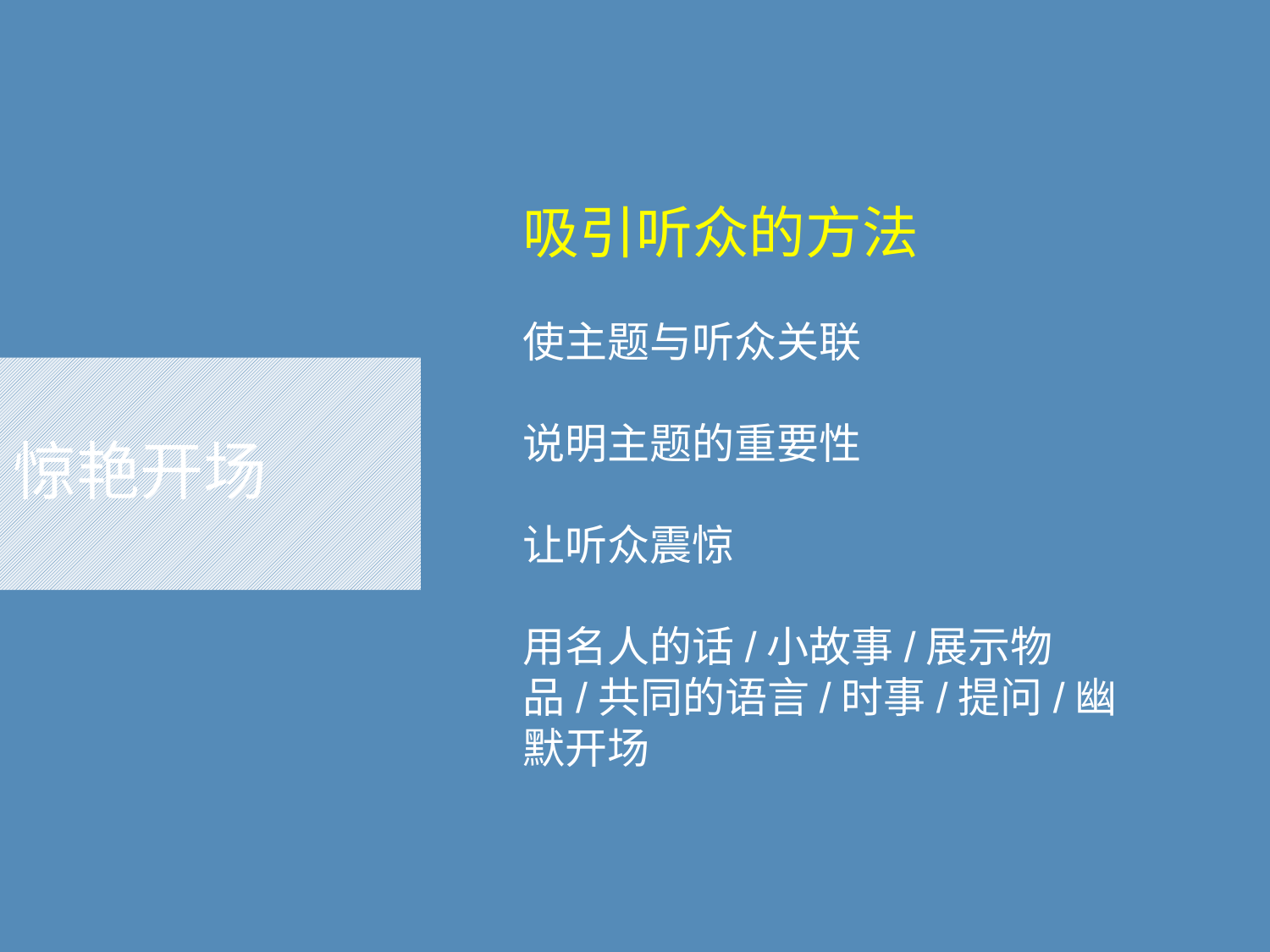

吸引听众的方法

使主题与听众关联

说明主题的重要性

让听众震惊

用名人的话/小故事/展示物品/共同的语言/时事/提问/幽默开场
# 惊艳开场